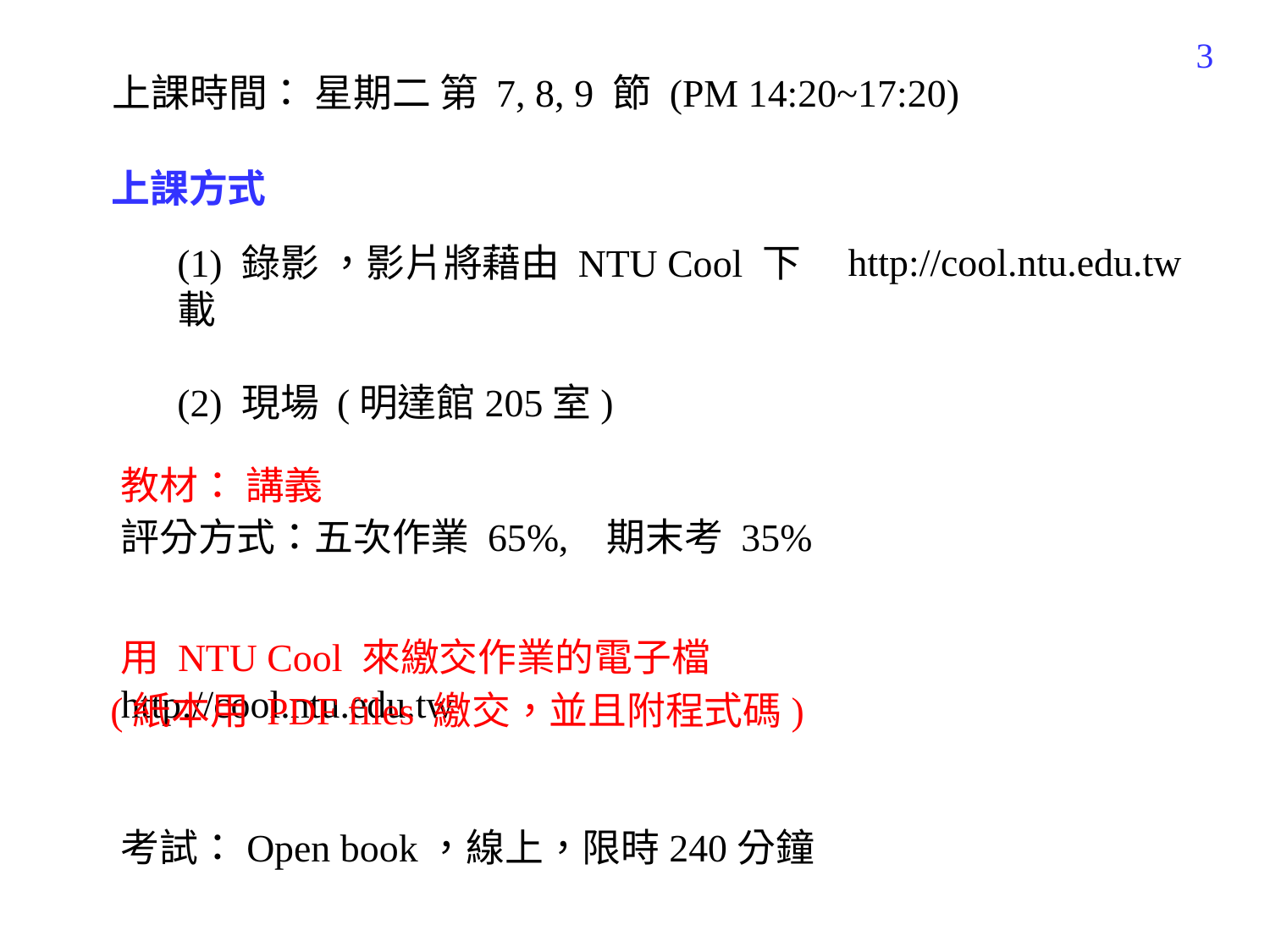

3
上課時間： 星期二 第 7, 8, 9 節 (PM 14:20~17:20)
上課方式
http://cool.ntu.edu.tw
(1) 錄影 ，影片將藉由 NTU Cool 下載

(2) 現場 (明達館205室)
教材： 講義
評分方式：五次作業 65%,   期末考 35%
用 NTU Cool 來繳交作業的電子檔     http://cool.ntu.edu.tw
(紙本用 PDF files 繳交，並且附程式碼)
考試：Open book，線上，限時240分鐘